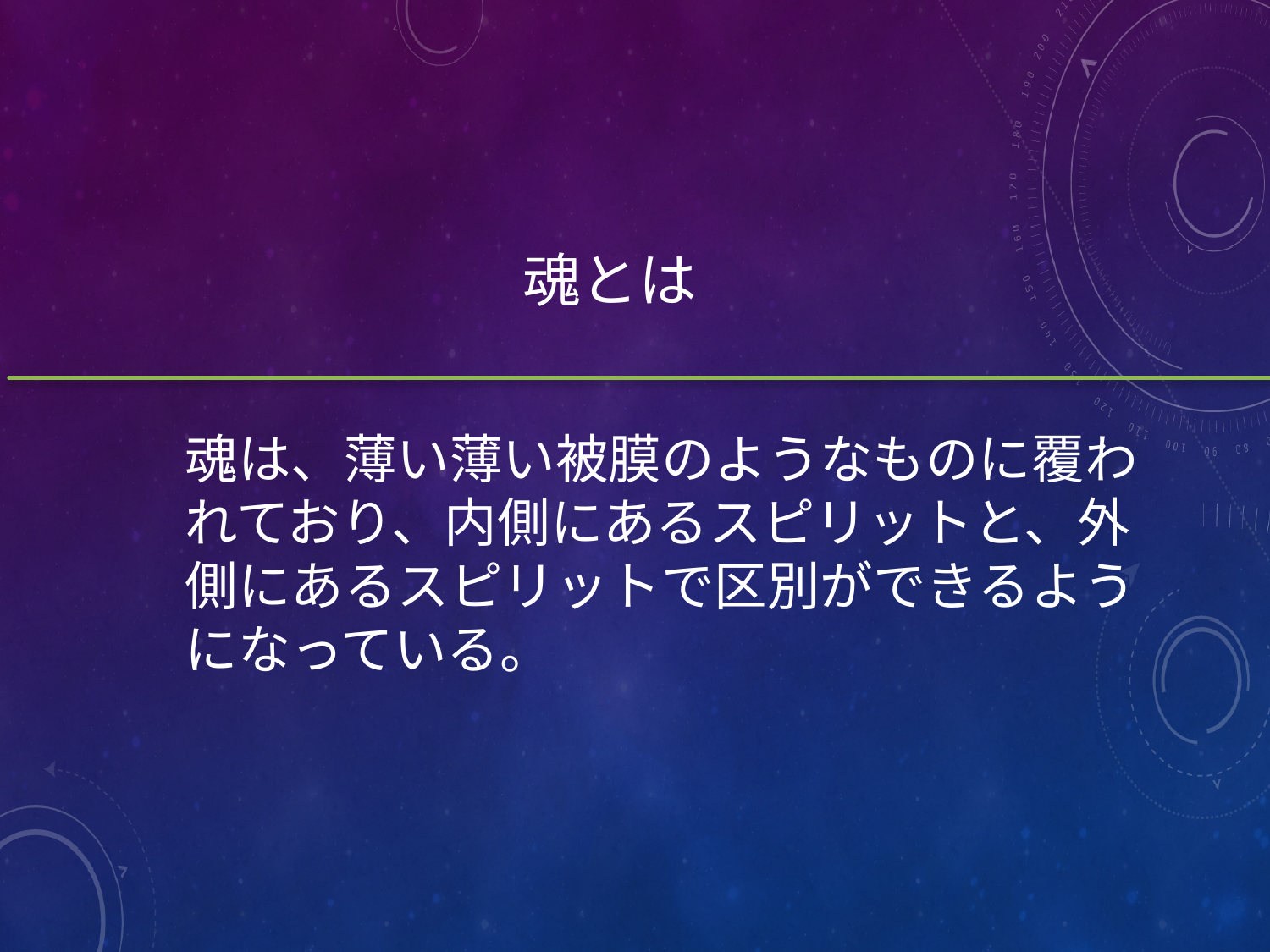

魂とは
魂は、薄い薄い被膜のようなものに覆われており、内側にあるスピリットと、外側にあるスピリットで区別ができるようになっている。